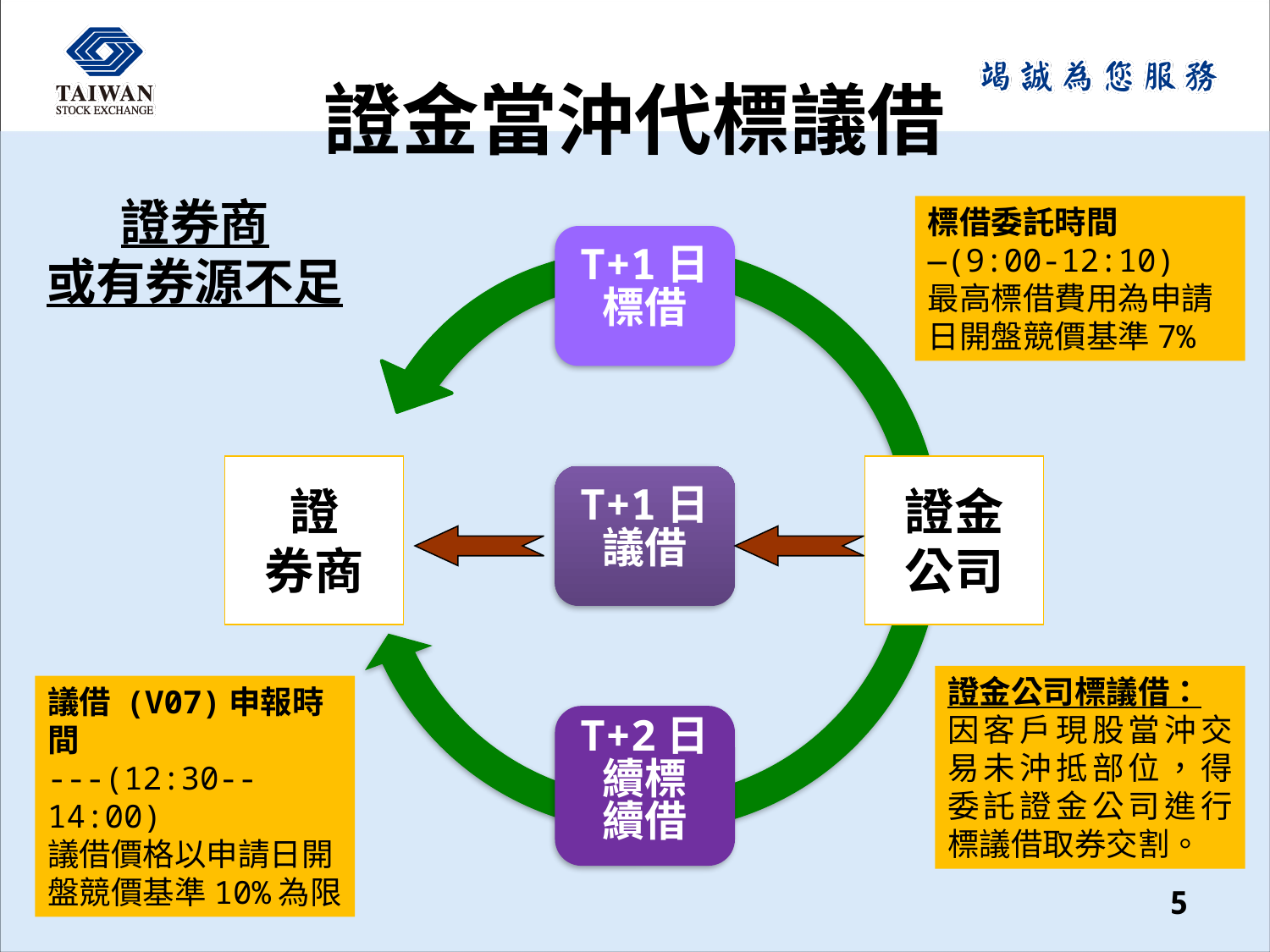

# 證金當沖代標議借
證券商
或有券源不足
標借委託時間
—(9:00-12:10)
最高標借費用為申請日開盤競價基準7%

T+1日
標借

證
券商
證金
公司

T+1日
議借

證金公司標議借：
因客戶現股當沖交易未沖抵部位，得委託證金公司進行標議借取券交割。
議借 (V07)申報時間
---(12:30--14:00)
議借價格以申請日開盤競價基準10%為限

T+2日
續標
續借
5